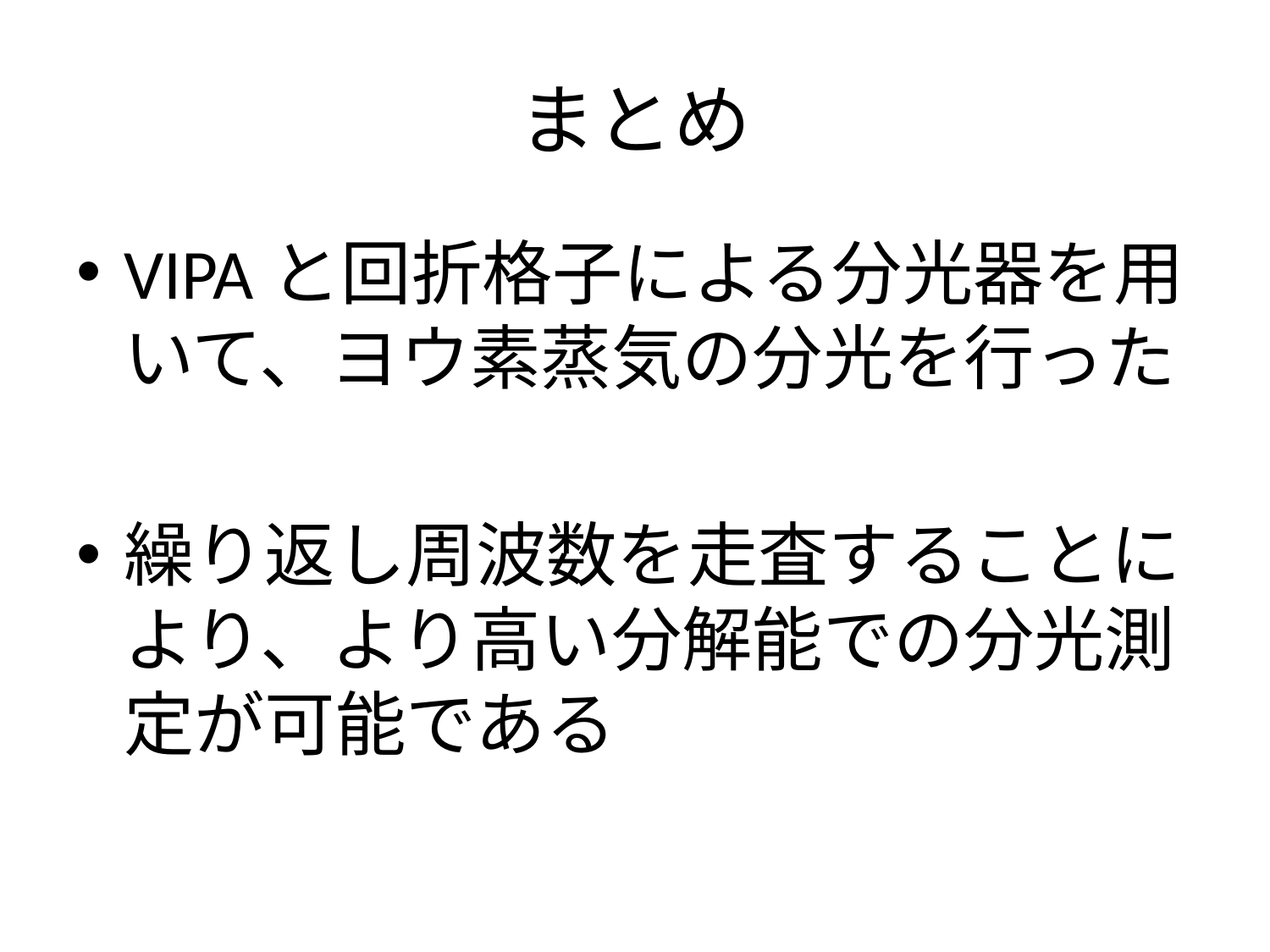

# まとめ
VIPAと回折格子による分光器を用いて、ヨウ素蒸気の分光を行った

繰り返し周波数を走査することにより、より高い分解能での分光測定が可能である